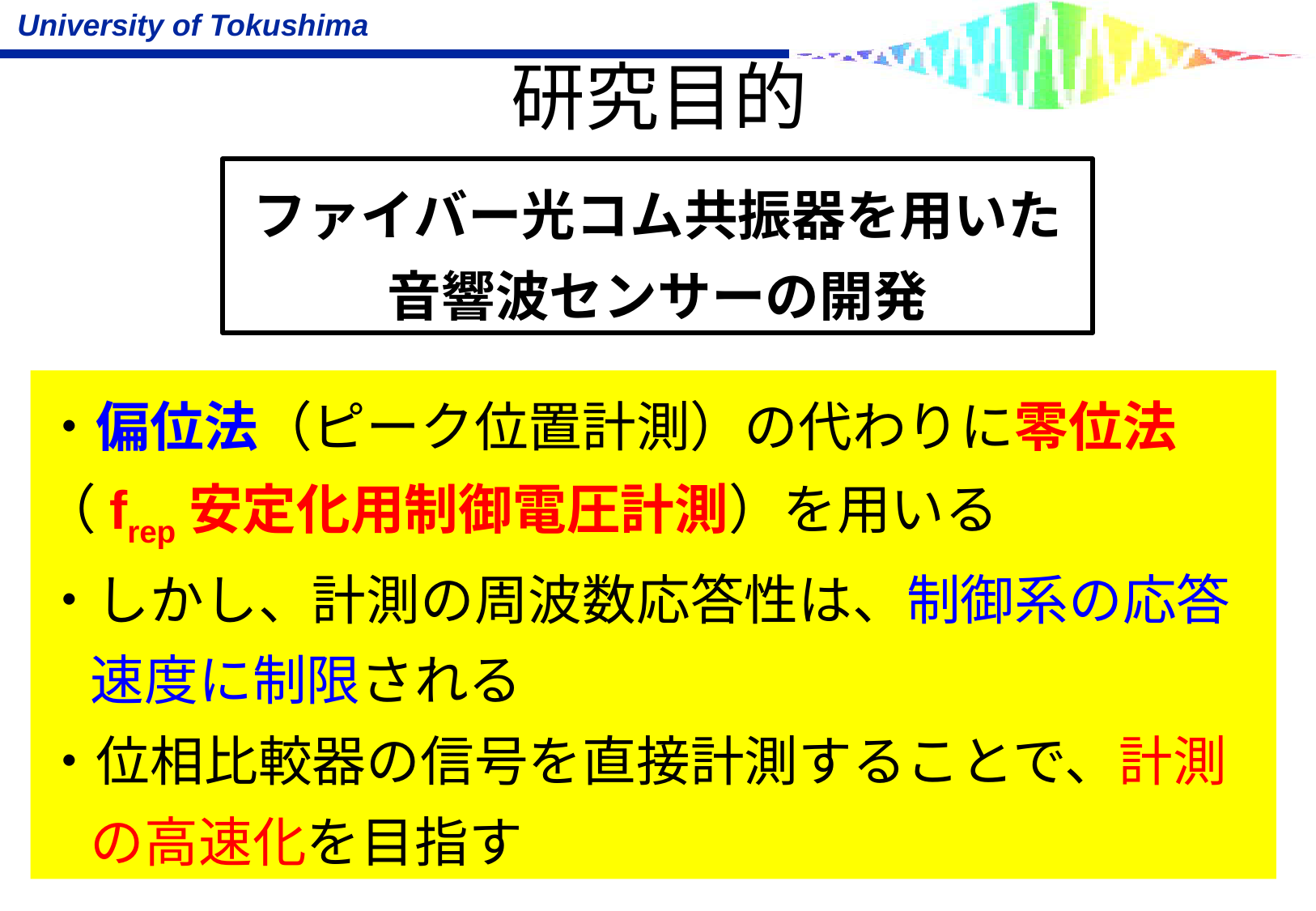

研究目的
ファイバー光コム共振器を用いた
音響波センサーの開発
・偏位法（ピーク位置計測）の代わりに零位法
（frep安定化用制御電圧計測）を用いる
・しかし、計測の周波数応答性は、制御系の応答速度に制限される
・位相比較器の信号を直接計測することで、計測の高速化を目指す